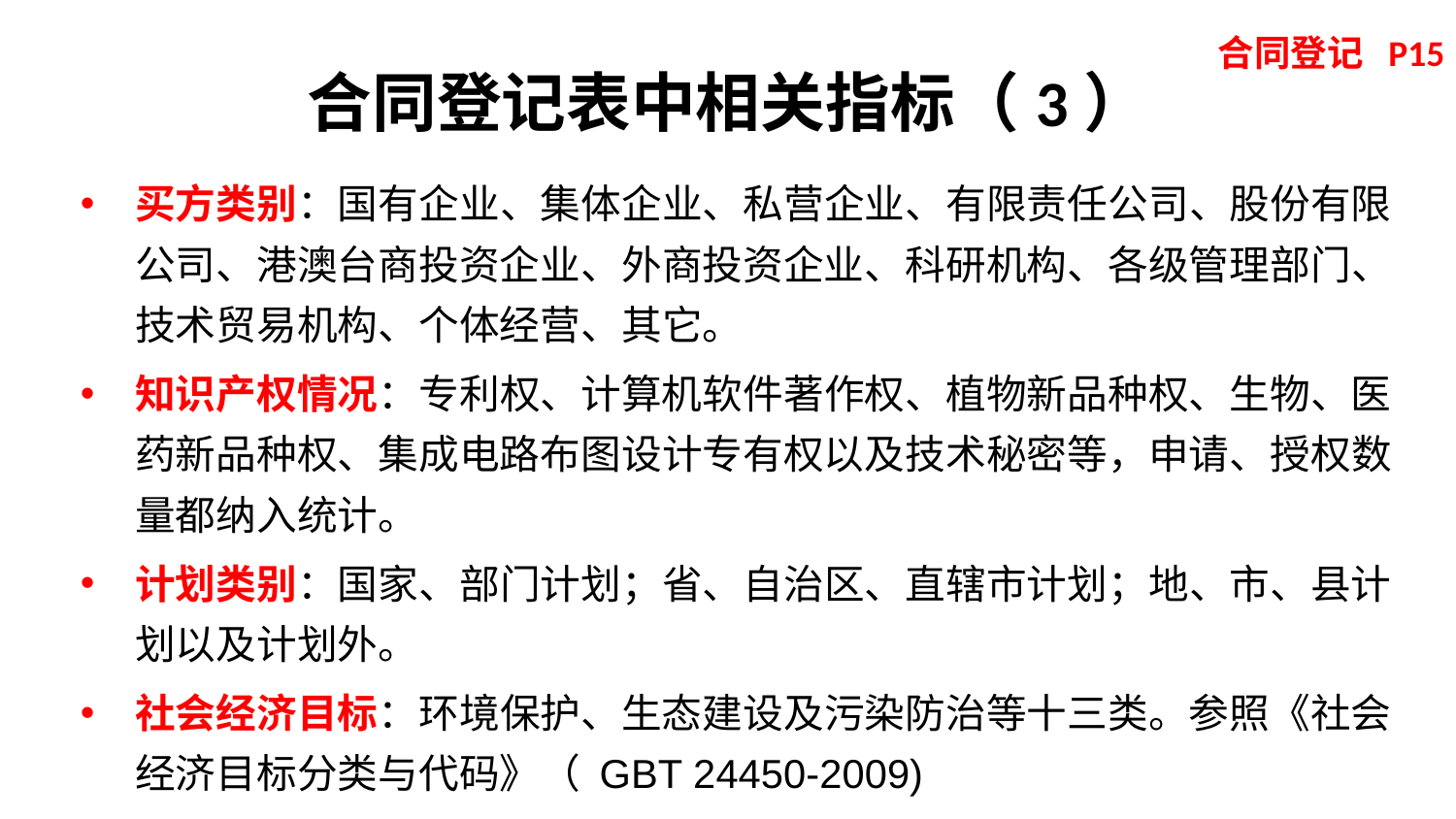

合同登记  P15
# 合同登记表中相关指标（3）
买方类别：国有企业、集体企业、私营企业、有限责任公司、股份有限公司、港澳台商投资企业、外商投资企业、科研机构、各级管理部门、技术贸易机构、个体经营、其它。
知识产权情况：专利权、计算机软件著作权、植物新品种权、生物、医药新品种权、集成电路布图设计专有权以及技术秘密等，申请、授权数量都纳入统计。
计划类别：国家、部门计划；省、自治区、直辖市计划；地、市、县计划以及计划外。
社会经济目标：环境保护、生态建设及污染防治等十三类。参照《社会经济目标分类与代码》（ GBT 24450-2009)